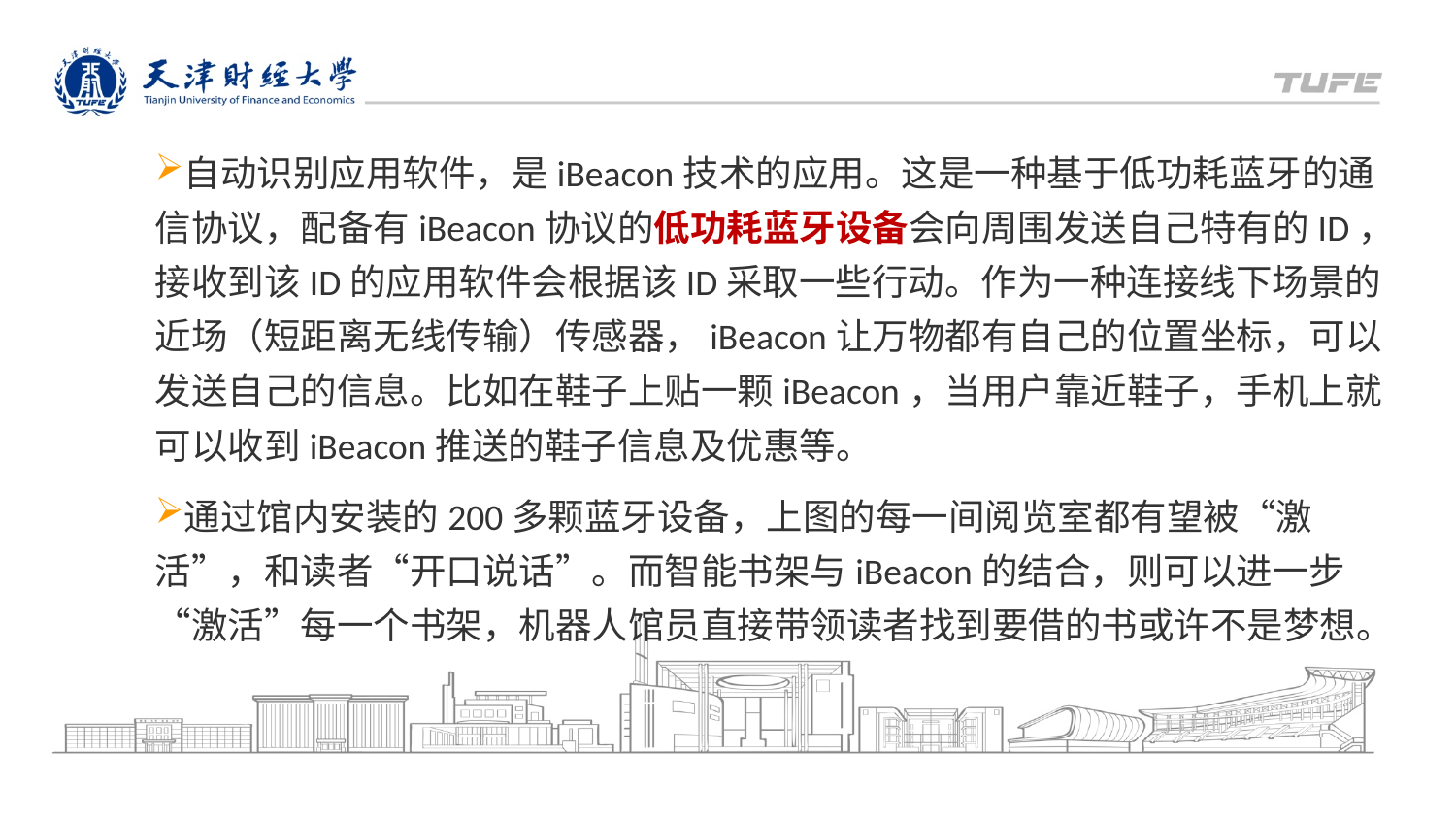

自动识别应用软件，是iBeacon技术的应用。这是一种基于低功耗蓝牙的通信协议，配备有iBeacon协议的低功耗蓝牙设备会向周围发送自己特有的ID，接收到该ID的应用软件会根据该ID采取一些行动。作为一种连接线下场景的近场（短距离无线传输）传感器，iBeacon让万物都有自己的位置坐标，可以发送自己的信息。比如在鞋子上贴一颗iBeacon，当用户靠近鞋子，手机上就可以收到iBeacon推送的鞋子信息及优惠等。
通过馆内安装的200多颗蓝牙设备，上图的每一间阅览室都有望被“激活”，和读者“开口说话”。而智能书架与iBeacon的结合，则可以进一步“激活”每一个书架，机器人馆员直接带领读者找到要借的书或许不是梦想。
天津财经大学XX
XXXX年X月X日